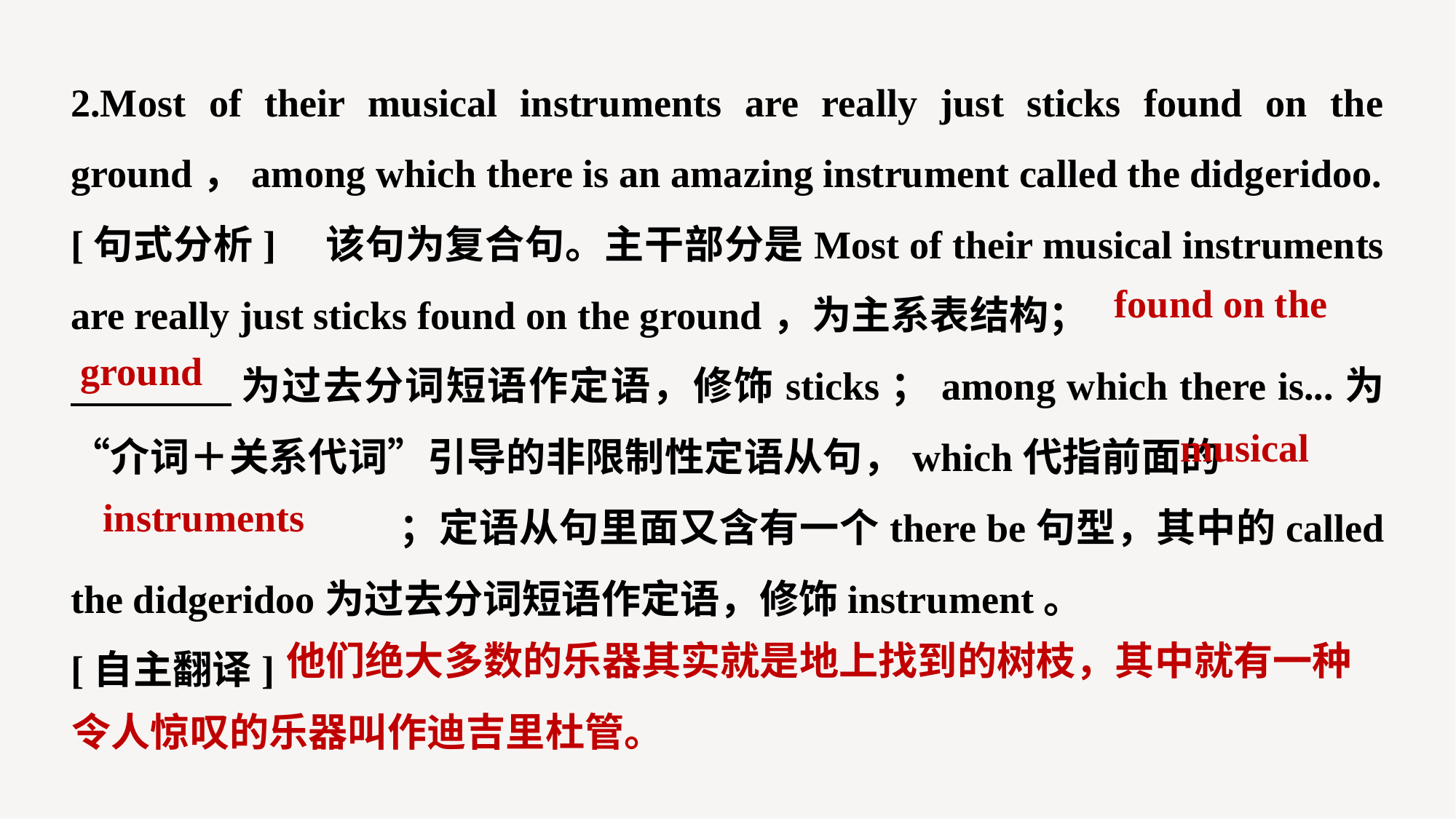

2.Most of their musical instruments are really just sticks found on the ground，among which there is an amazing instrument called the didgeridoo.
[句式分析]　该句为复合句。主干部分是Most of their musical instruments are really just sticks found on the ground，为主系表结构；
               为过去分词短语作定语，修饰sticks；among which there is...为“介词＋关系代词”引导的非限制性定语从句，which代指前面的				；定语从句里面又含有一个there be句型，其中的called the didgeridoo为过去分词短语作定语，修饰instrument。
[自主翻译]
found on the
ground
musical
instruments
                       他们绝大多数的乐器其实就是地上找到的树枝，其中就有一种令人惊叹的乐器叫作迪吉里杜管。